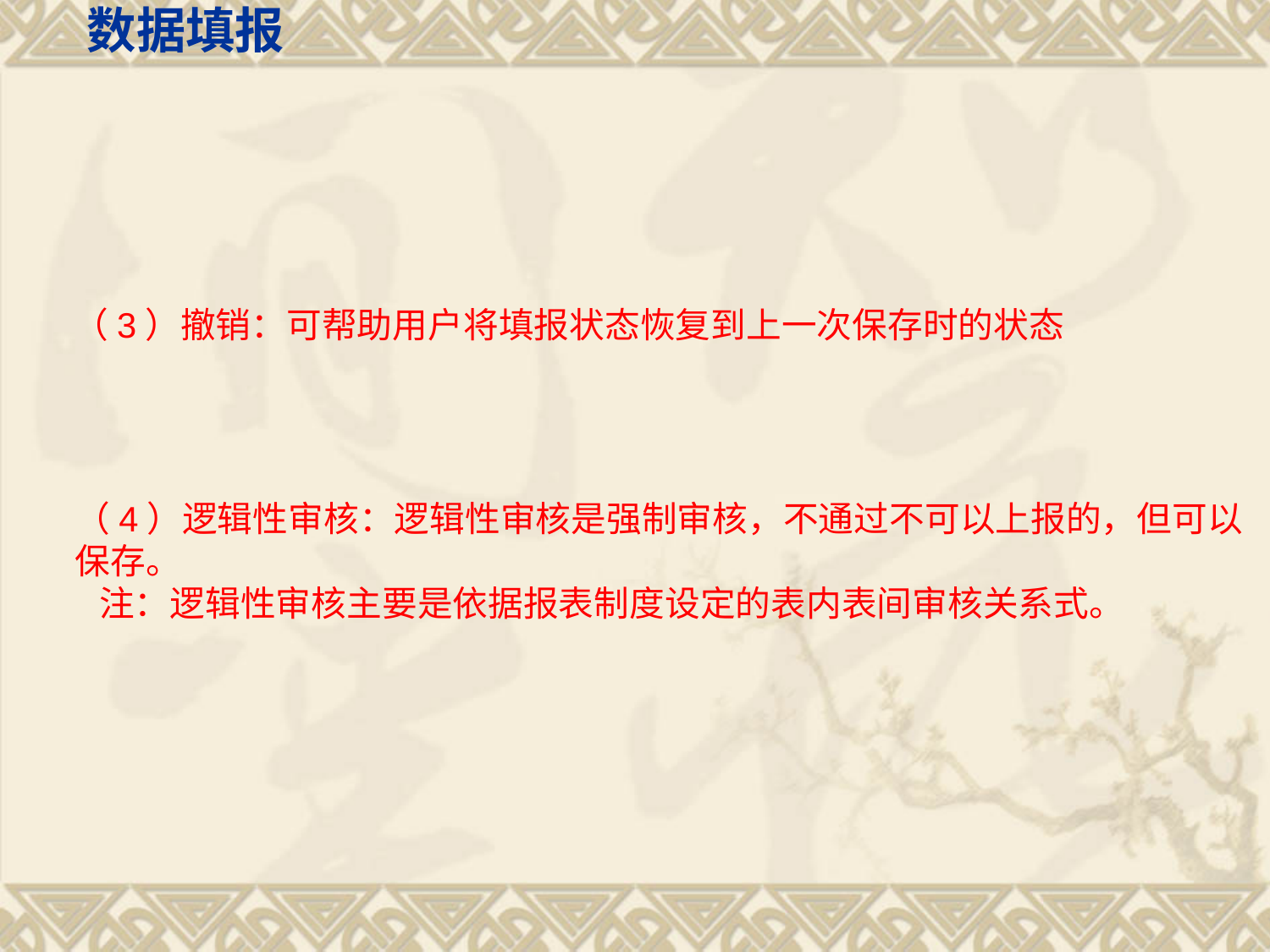

数据填报
（3）撤销：可帮助用户将填报状态恢复到上一次保存时的状态

（4）逻辑性审核：逻辑性审核是强制审核，不通过不可以上报的，但可以保存。
  注：逻辑性审核主要是依据报表制度设定的表内表间审核关系式。